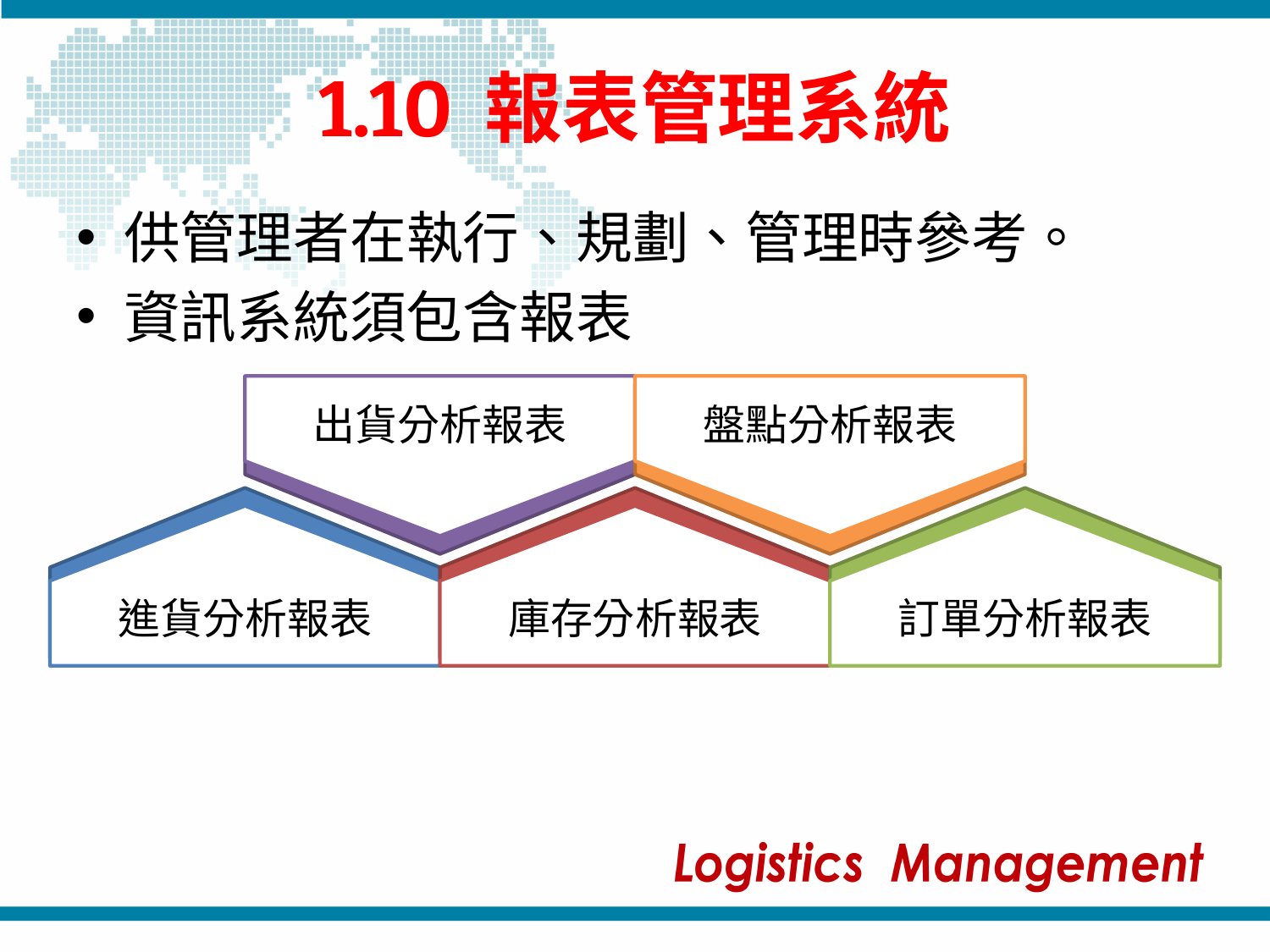

# 1.10 報表管理系統
供管理者在執行、規劃、管理時參考。
資訊系統須包含報表

出貨分析報表

盤點分析報表

進貨分析報表

庫存分析報表

訂單分析報表